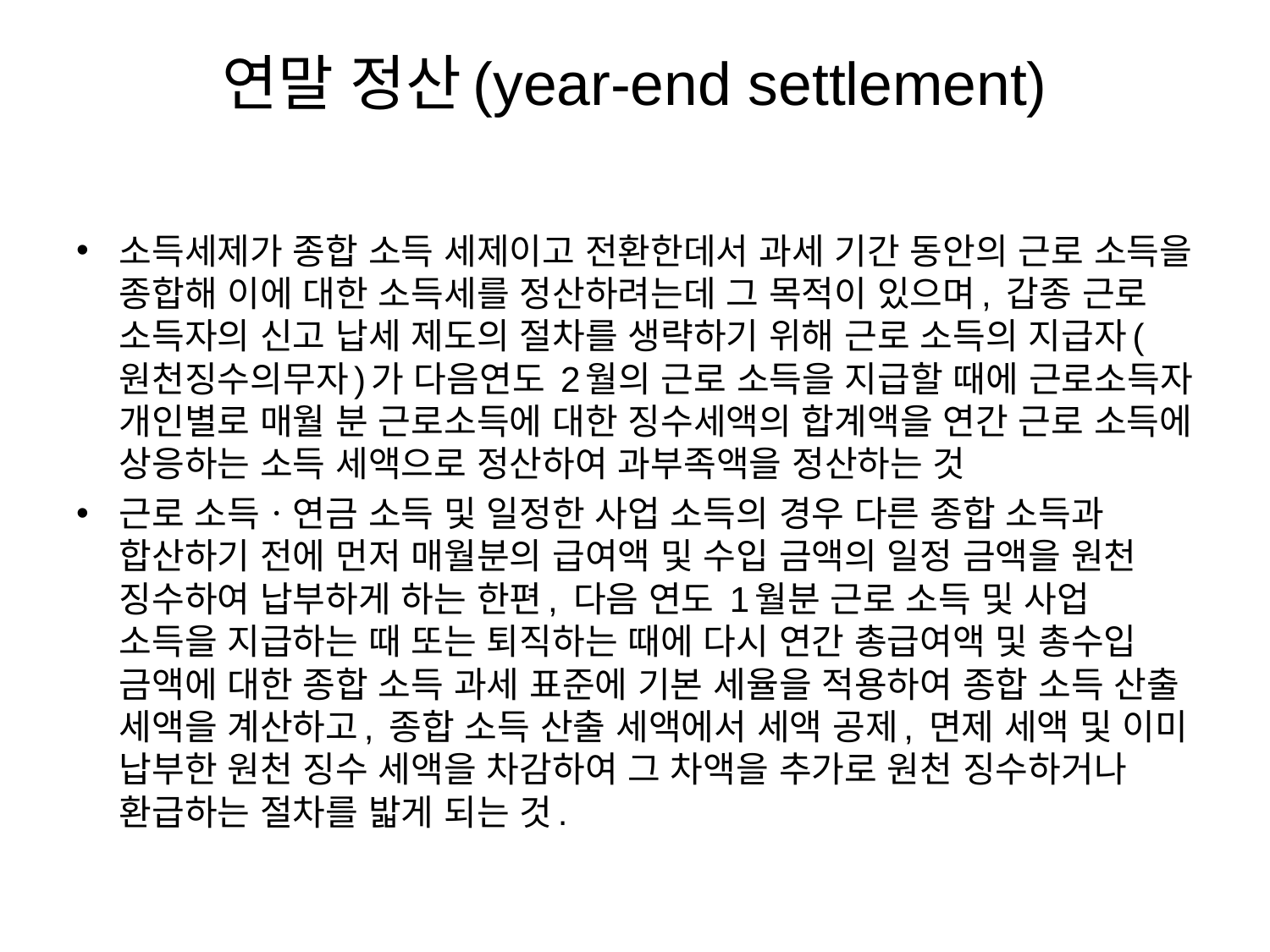

# 연말 정산(year-end settlement)
소득세제가 종합 소득 세제이고 전환한데서 과세 기간 동안의 근로 소득을 종합해 이에 대한 소득세를 정산하려는데 그 목적이 있으며, 갑종 근로 소득자의 신고 납세 제도의 절차를 생략하기 위해 근로 소득의 지급자(원천징수의무자)가 다음연도 2월의 근로 소득을 지급할 때에 근로소득자 개인별로 매월 분 근로소득에 대한 징수세액의 합계액을 연간 근로 소득에 상응하는 소득 세액으로 정산하여 과부족액을 정산하는 것
근로 소득ㆍ연금 소득 및 일정한 사업 소득의 경우 다른 종합 소득과 합산하기 전에 먼저 매월분의 급여액 및 수입 금액의 일정 금액을 원천 징수하여 납부하게 하는 한편, 다음 연도 1월분 근로 소득 및 사업 소득을 지급하는 때 또는 퇴직하는 때에 다시 연간 총급여액 및 총수입 금액에 대한 종합 소득 과세 표준에 기본 세율을 적용하여 종합 소득 산출 세액을 계산하고, 종합 소득 산출 세액에서 세액 공제, 면제 세액 및 이미 납부한 원천 징수 세액을 차감하여 그 차액을 추가로 원천 징수하거나 환급하는 절차를 밟게 되는 것.